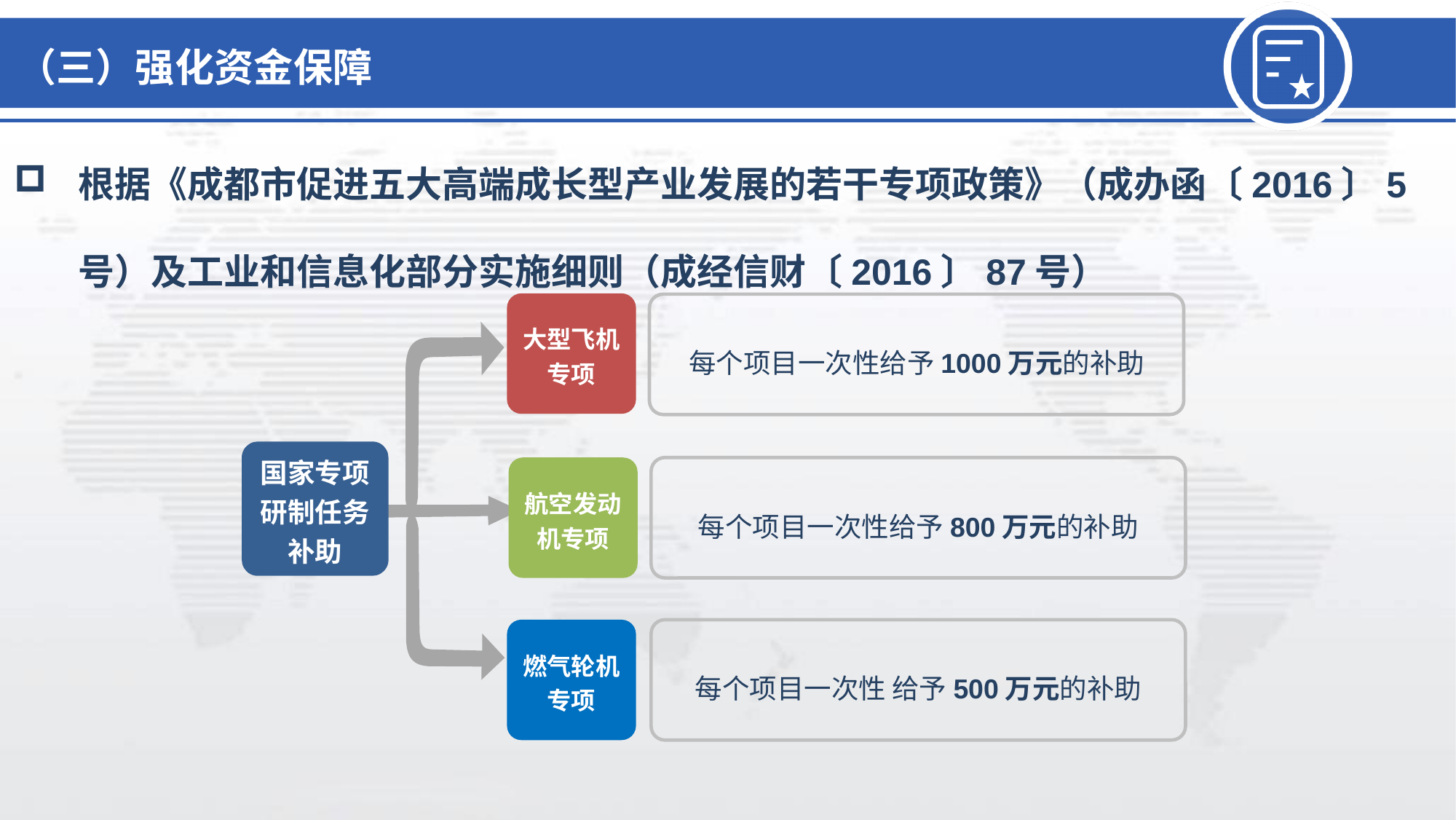

（三）强化资金保障
根据《成都市促进五大高端成长型产业发展的若干专项政策》（成办函〔2016〕5号）及工业和信息化部分实施细则（成经信财〔2016〕87号）
大型飞机专项
每个项目一次性给予1000万元的补助

国家专项研制任务补助
航空发动机专项
每个项目一次性给予800万元的补助

燃气轮机专项
每个项目一次性 给予500万元的补助